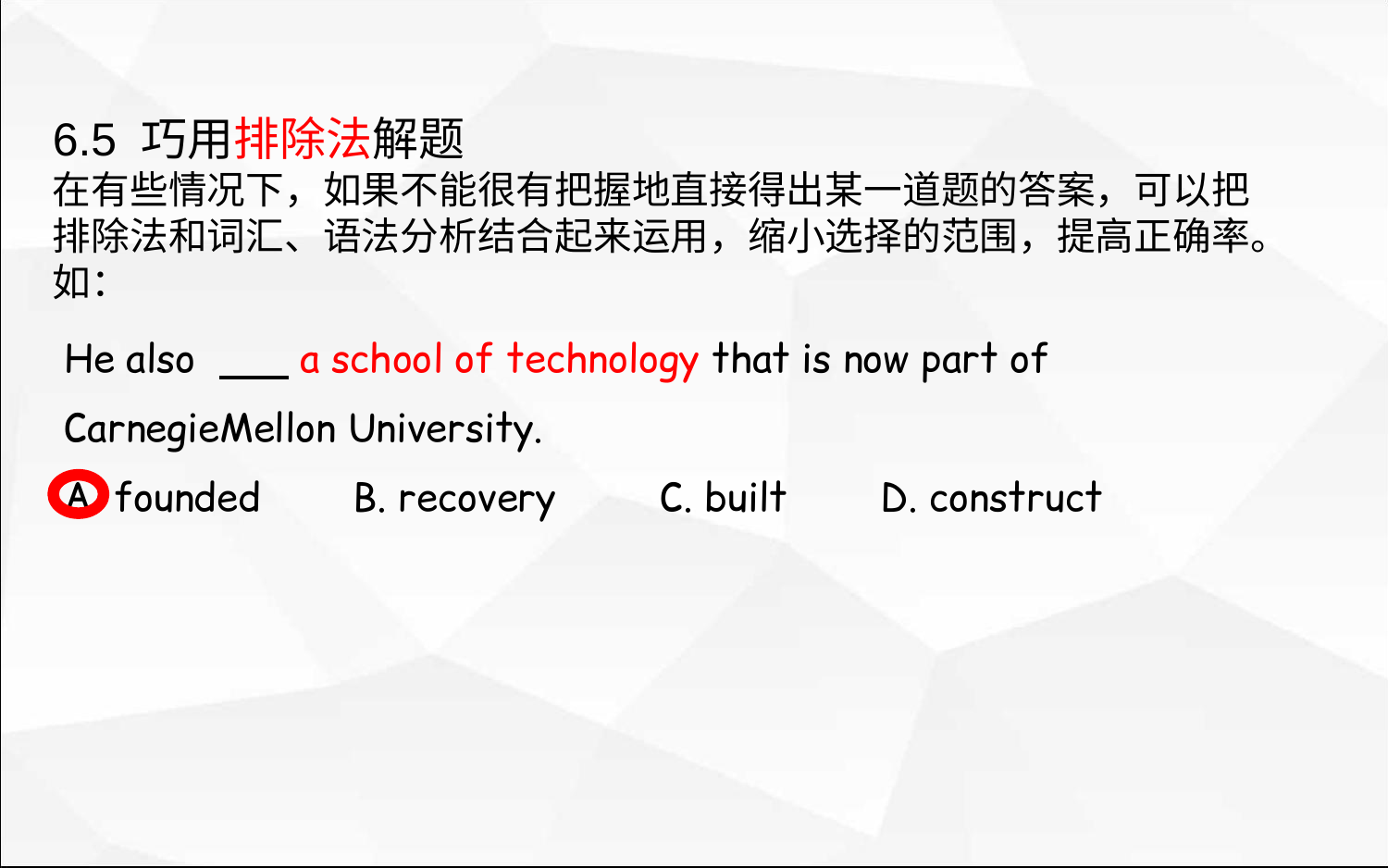

6.5 巧用排除法解题
在有些情况下，如果不能很有把握地直接得出某一道题的答案，可以把排除法和词汇、语法分析结合起来运用，缩小选择的范围，提高正确率。如：

He also         a school of technology that is now part of CarnegieMellon University.
A. founded        B. recovery         C. built        D. construct